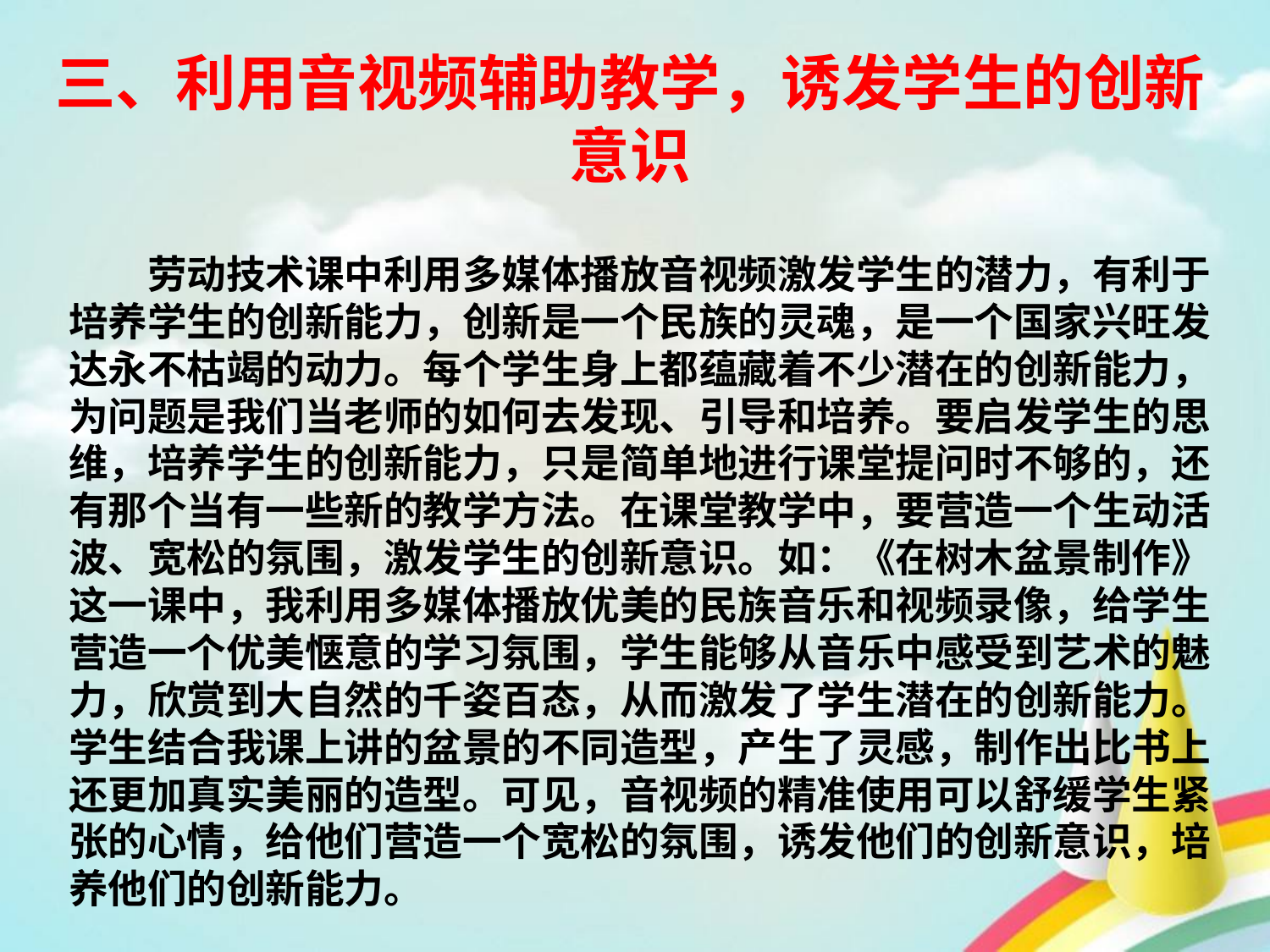

三、利用音视频辅助教学，诱发学生的创新意识

　　劳动技术课中利用多媒体播放音视频激发学生的潜力，有利于培养学生的创新能力，创新是一个民族的灵魂，是一个国家兴旺发达永不枯竭的动力。每个学生身上都蕴藏着不少潜在的创新能力，为问题是我们当老师的如何去发现、引导和培养。要启发学生的思维，培养学生的创新能力，只是简单地进行课堂提问时不够的，还有那个当有一些新的教学方法。在课堂教学中，要营造一个生动活波、宽松的氛围，激发学生的创新意识。如：《在树木盆景制作》这一课中，我利用多媒体播放优美的民族音乐和视频录像，给学生营造一个优美惬意的学习氛围，学生能够从音乐中感受到艺术的魅力，欣赏到大自然的千姿百态，从而激发了学生潜在的创新能力。学生结合我课上讲的盆景的不同造型，产生了灵感，制作出比书上还更加真实美丽的造型。可见，音视频的精准使用可以舒缓学生紧张的心情，给他们营造一个宽松的氛围，诱发他们的创新意识，培养他们的创新能力。